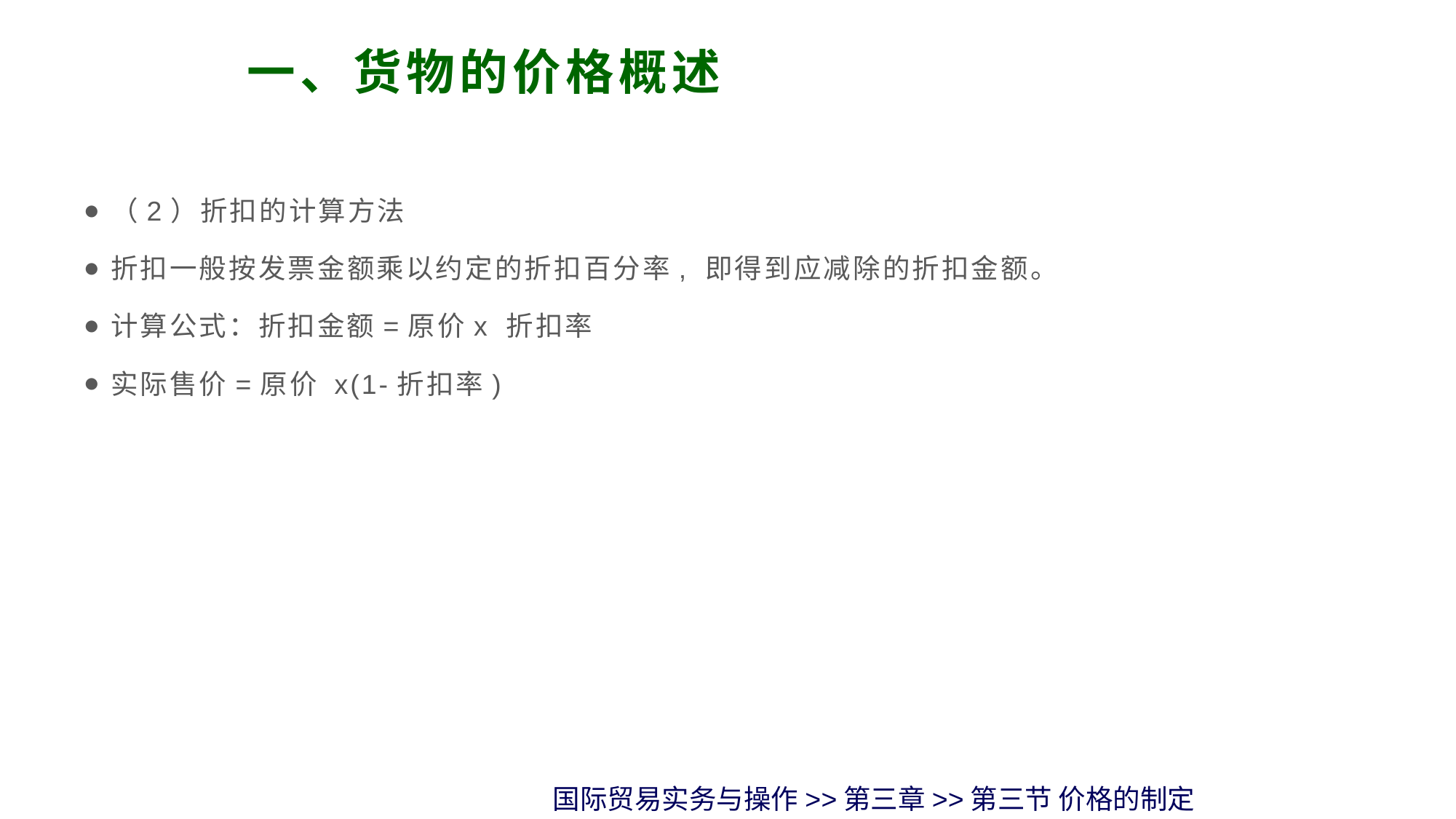

# 一、货物的价格概述
（2）折扣的计算方法
折扣一般按发票金额乘以约定的折扣百分率, 即得到应减除的折扣金额。
计算公式：折扣金额=原价x 折扣率
实际售价=原价 x(1-折扣率)
国际贸易实务与操作>>第三章>>第三节 价格的制定